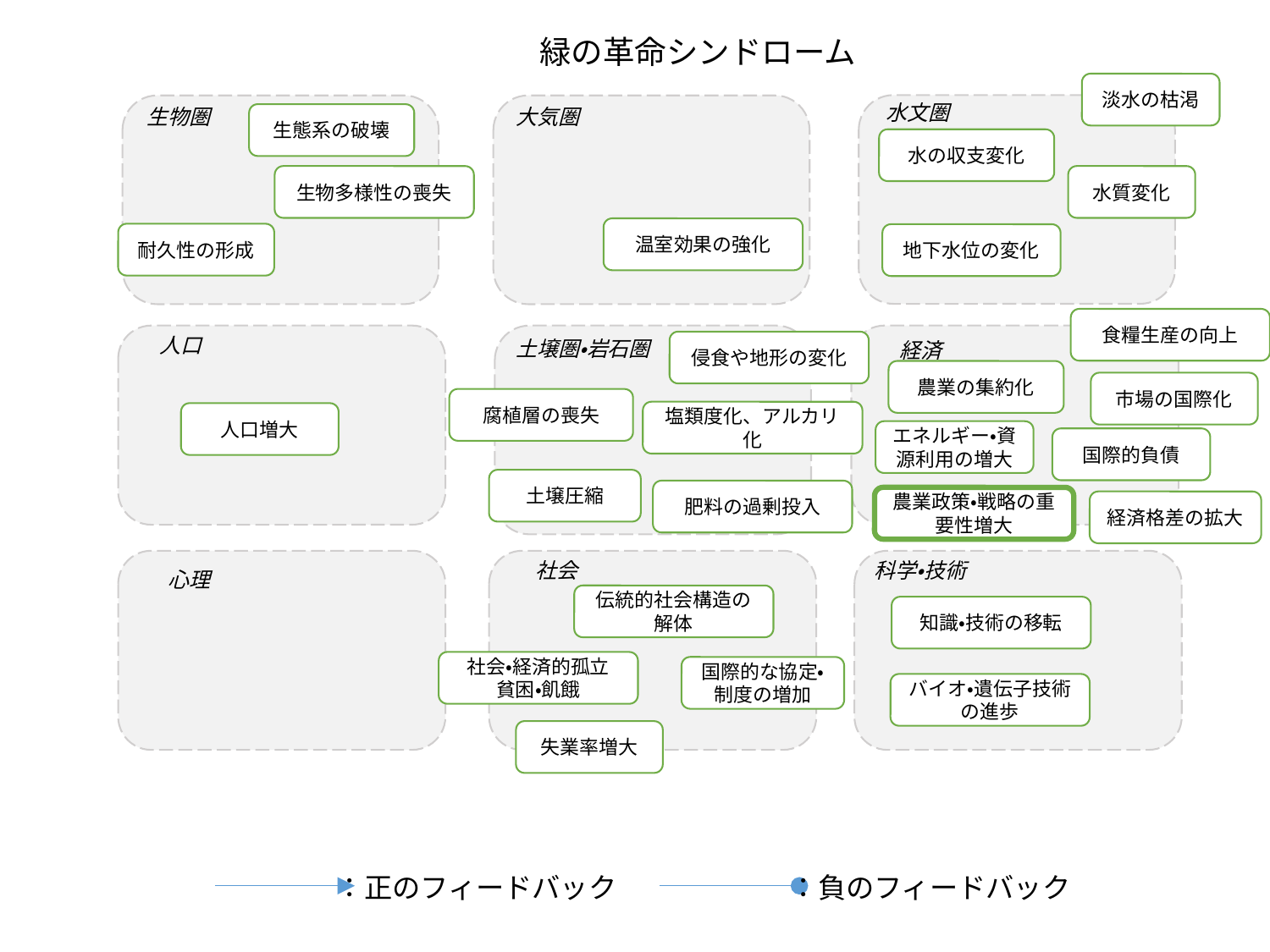

緑の革命シンドローム
淡水の枯渇
水文圏
生物圏
大気圏

生態系の破壊
水の収支変化
生物多様性の喪失
水質変化
温室効果の強化
耐久性の形成
地下水位の変化
人口
食糧生産の向上
経済
土壌圏・岩石圏

侵食や地形の変化
農業の集約化
市場の国際化
腐植層の喪失
塩類度化、アルカリ化
人口増大
エネルギー・資源利用の増大
国際的負債
土壌圧縮
肥料の過剰投入
農業政策・戦略の重要性増大
経済格差の拡大
社会
科学・技術
心理

伝統的社会構造の解体
知識・技術の移転
社会・経済的孤立
貧困・飢餓
国際的な協定・制度の増加
バイオ・遺伝子技術の進歩
失業率増大
：正のフィードバック
：負のフィードバック